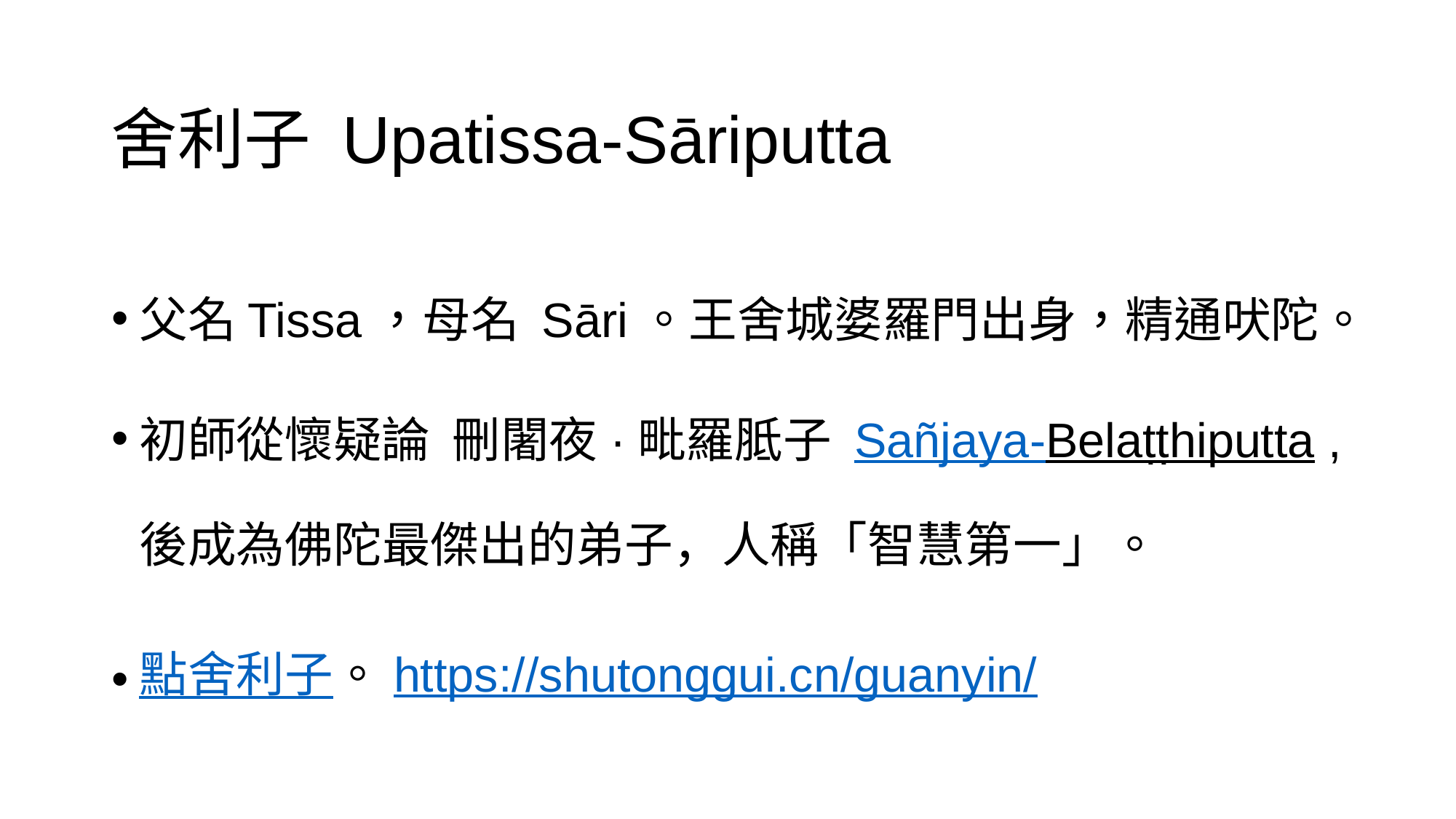

# 舍利子 Upatissa-Sāriputta
父名Tissa，母名 Sāri。王舍城婆羅門出身，精通吠陀。
初師從懷疑論  刪闍夜·毗羅胝子 Sañjaya-Belaṭṭhiputta ,後成為佛陀最傑出的弟子，人稱「智慧第一」。
點舍利子。https://shutonggui.cn/guanyin/